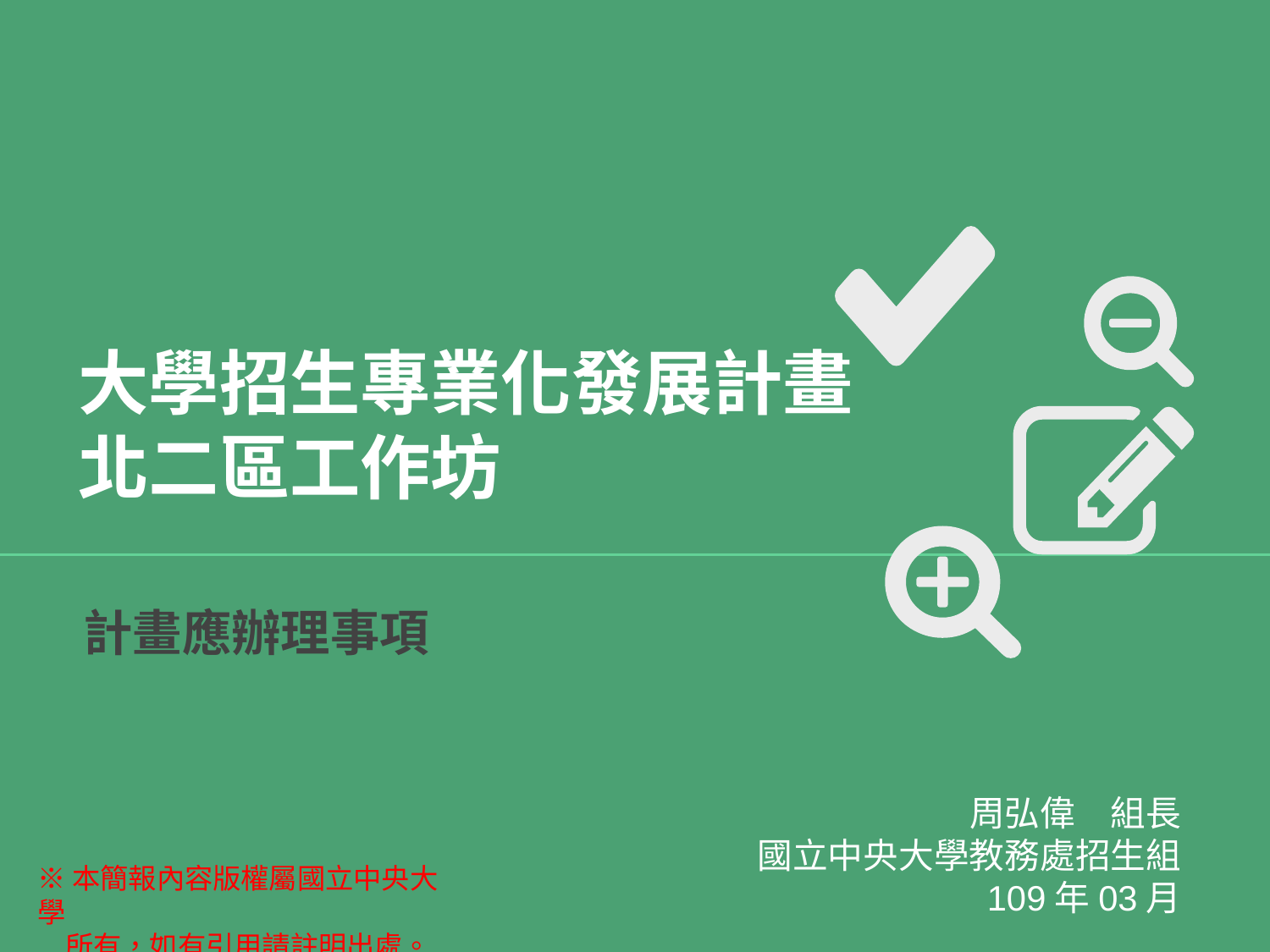

# 大學招生專業化發展計畫 北二區工作坊

計畫應辦理事項
周弘偉　組長
國立中央大學教務處招生組
109年03月
※本簡報內容版權屬國立中央大學
　所有，如有引用請註明出處。
1